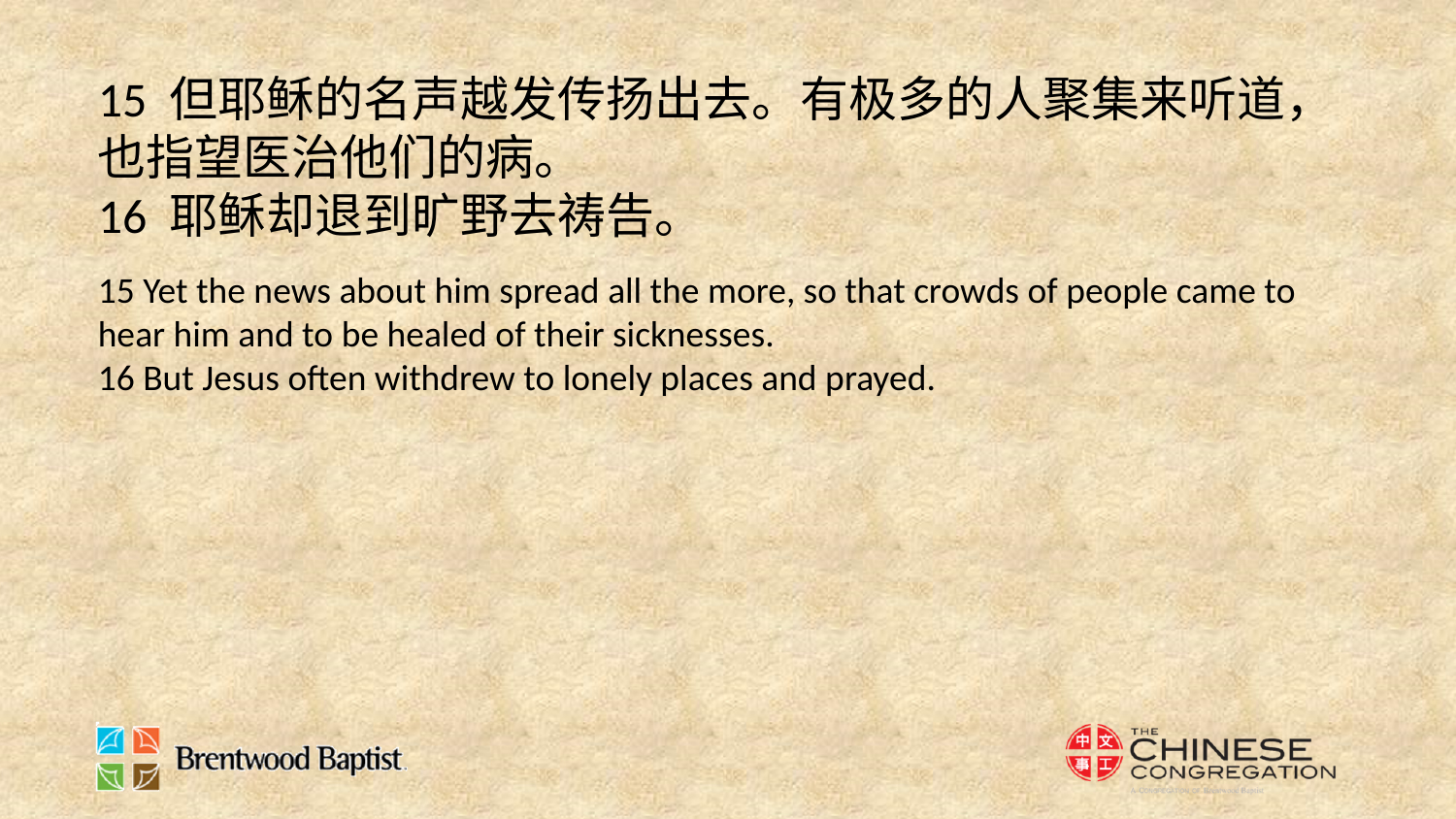

15 但耶稣的名声越发传扬出去。有极多的人聚集来听道，也指望医治他们的病。
16 耶稣却退到旷野去祷告。

15 Yet the news about him spread all the more, so that crowds of people came to hear him and to be healed of their sicknesses.
16 But Jesus often withdrew to lonely places and prayed.